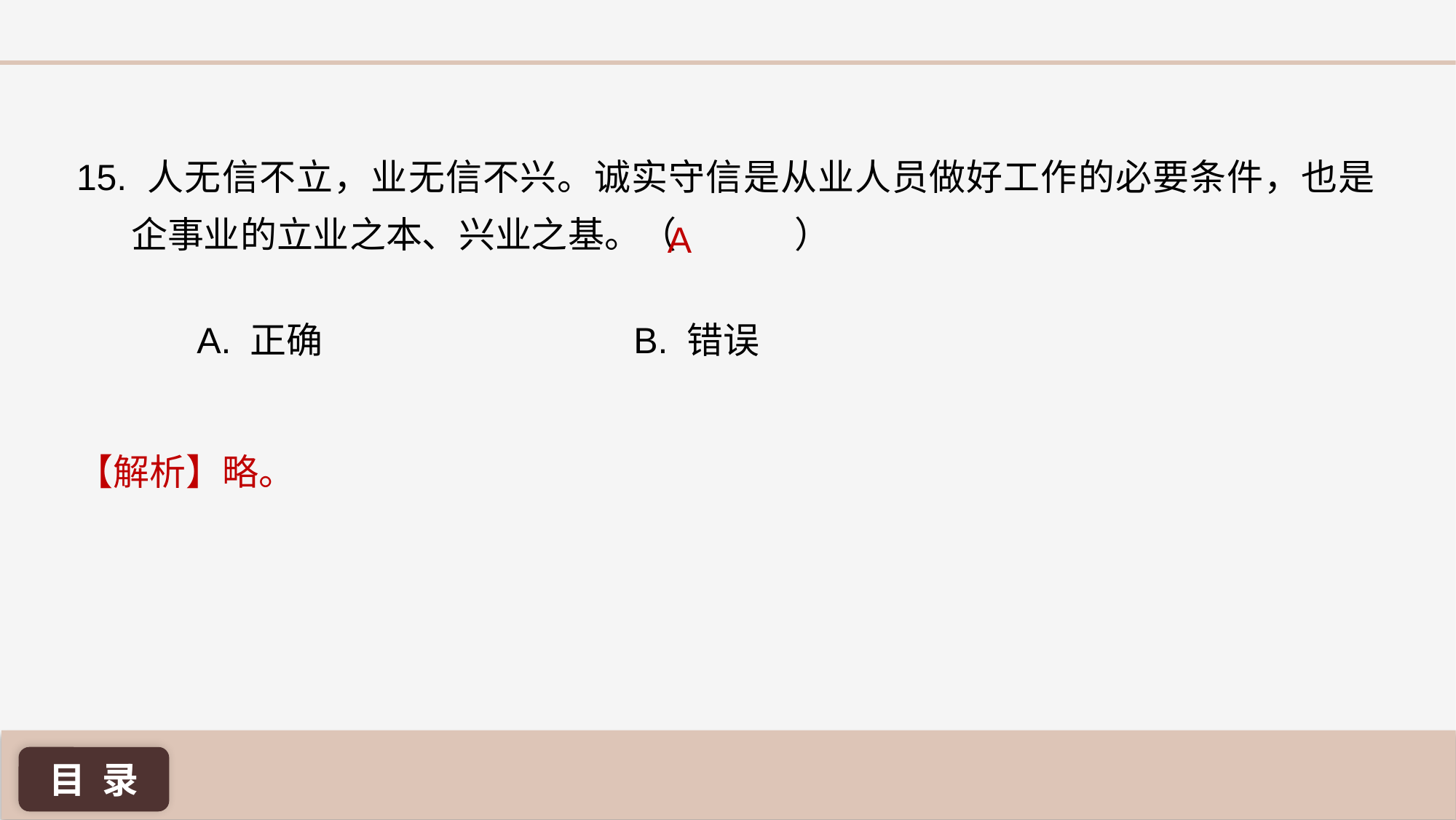

15. 人无信不立，业无信不兴。诚实守信是从业人员做好工作的必要条件，也是企事业的立业之本、兴业之基。（	 ）
A
A. 正确 			B. 错误
【解析】略。